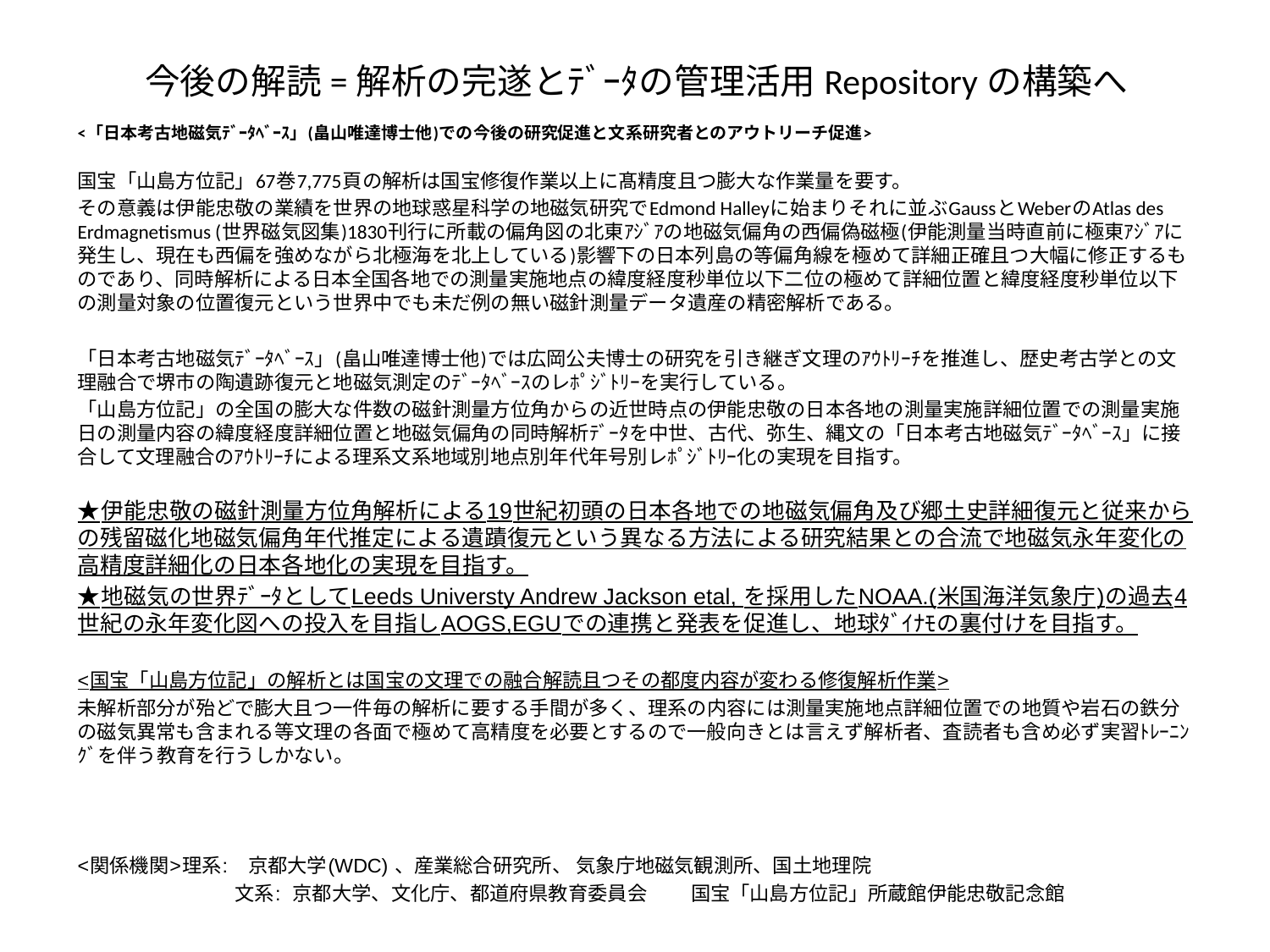

# 今後の解読=解析の完遂とﾃﾞｰﾀの管理活用Repositoryの構築へ
<「日本考古地磁気ﾃﾞｰﾀﾍﾞｰｽ」(畠山唯達博士他)での今後の研究促進と文系研究者とのアウトリーチ促進>

国宝「山島方位記」67巻7,775頁の解析は国宝修復作業以上に髙精度且つ膨大な作業量を要す。
その意義は伊能忠敬の業績を世界の地球惑星科学の地磁気研究でEdmond Halleyに始まりそれに並ぶGaussとWeberのAtlas des Erdmagnetismus (世界磁気図集)1830刊行に所載の偏角図の北東ｱｼﾞｱの地磁気偏角の西偏偽磁極(伊能測量当時直前に極東ｱｼﾞｱに発生し、現在も西偏を強めながら北極海を北上している)影響下の日本列島の等偏角線を極めて詳細正確且つ大幅に修正するものであり、同時解析による日本全国各地での測量実施地点の緯度経度秒単位以下二位の極めて詳細位置と緯度経度秒単位以下の測量対象の位置復元という世界中でも未だ例の無い磁針測量データ遺産の精密解析である。

「日本考古地磁気ﾃﾞｰﾀﾍﾞｰｽ」(畠山唯達博士他)では広岡公夫博士の研究を引き継ぎ文理のｱｳﾄﾘｰﾁを推進し、歴史考古学との文理融合で堺市の陶遺跡復元と地磁気測定のﾃﾞｰﾀﾍﾞｰｽのレﾎﾟｼﾞﾄﾘｰを実行している。
「山島方位記」の全国の膨大な件数の磁針測量方位角からの近世時点の伊能忠敬の日本各地の測量実施詳細位置での測量実施日の測量内容の緯度経度詳細位置と地磁気偏角の同時解析ﾃﾞｰﾀを中世、古代、弥生、縄文の「日本考古地磁気ﾃﾞｰﾀﾍﾞｰｽ」に接合して文理融合のｱｳﾄﾘｰﾁによる理系文系地域別地点別年代年号別レﾎﾟｼﾞﾄﾘｰ化の実現を目指す。
★伊能忠敬の磁針測量方位角解析による19世紀初頭の日本各地での地磁気偏角及び郷土史詳細復元と従来からの残留磁化地磁気偏角年代推定による遺蹟復元という異なる方法による研究結果との合流で地磁気永年変化の高精度詳細化の日本各地化の実現を目指す。
★地磁気の世界ﾃﾞｰﾀとしてLeeds Universty Andrew Jackson etal, を採用したNOAA.(米国海洋気象庁)の過去4世紀の永年変化図への投入を目指しAOGS,EGUでの連携と発表を促進し、地球ﾀﾞｲﾅﾓの裏付けを目指す。

<国宝「山島方位記」の解析とは国宝の文理での融合解読且つその都度内容が変わる修復解析作業>
未解析部分が殆どで膨大且つ一件毎の解析に要する手間が多く、理系の内容には測量実施地点詳細位置での地質や岩石の鉄分の磁気異常も含まれる等文理の各面で極めて高精度を必要とするので一般向きとは言えず解析者、査読者も含め必ず実習ﾄﾚｰﾆﾝｸﾞを伴う教育を行うしかない。

<関係機関>理系:　京都大学(WDC) 、産業総合研究所、 気象庁地磁気観測所、国土地理院
　　　　　　　　文系:  京都大学、文化庁、都道府県教育委員会　　 国宝「山島方位記」所蔵館伊能忠敬記念館